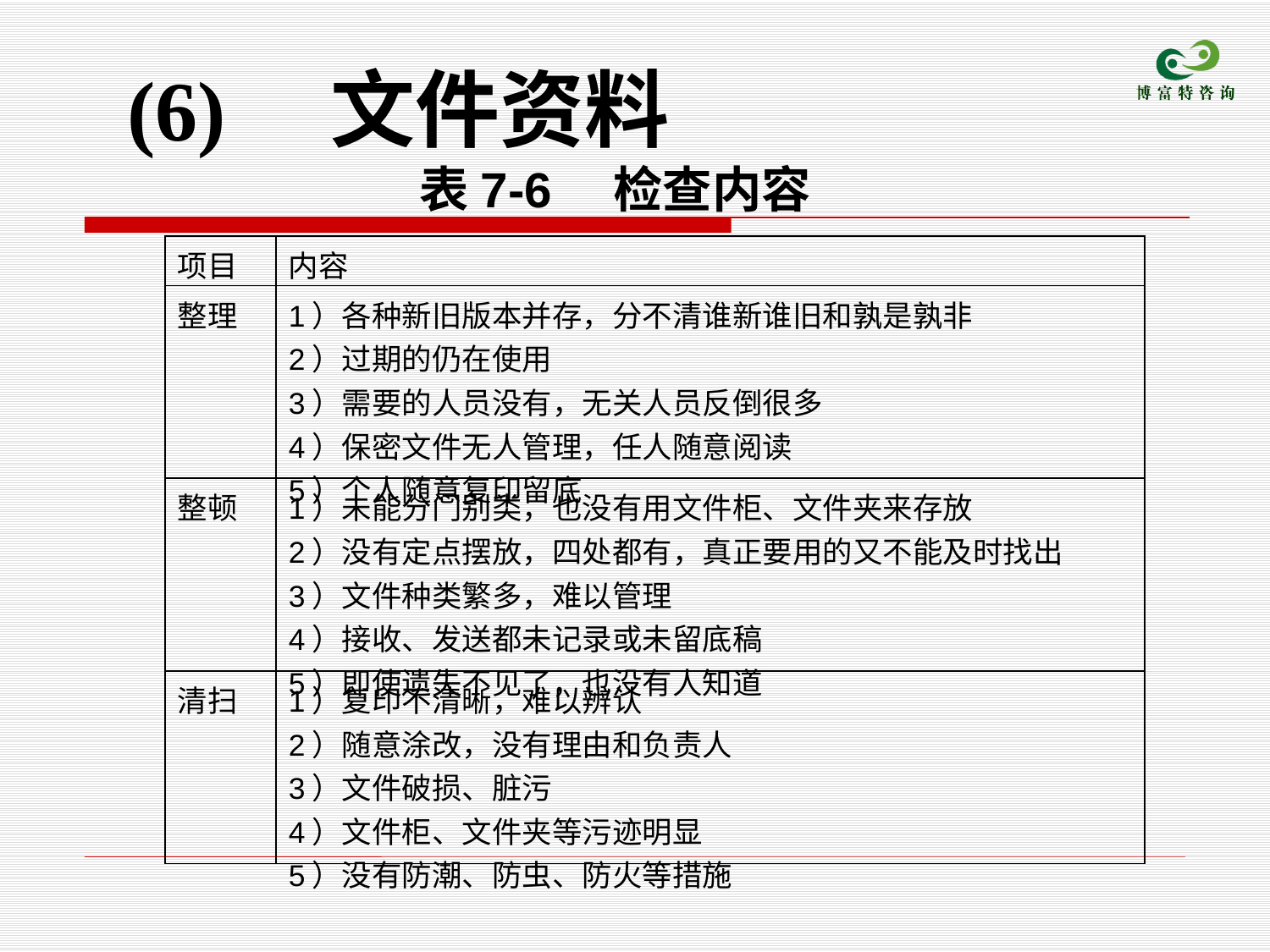

(6)　文件资料
                         表7-6　检查内容
| 项目 | 内容 |
| --- | --- |
| 整理 | 1）各种新旧版本并存，分不清谁新谁旧和孰是孰非 2）过期的仍在使用 3）需要的人员没有，无关人员反倒很多 4）保密文件无人管理，任人随意阅读 5）个人随意复印留底 |
| 整顿 | 1）未能分门别类，也没有用文件柜、文件夹来存放 2）没有定点摆放，四处都有，真正要用的又不能及时找出 3）文件种类繁多，难以管理 4）接收、发送都未记录或未留底稿 5）即使遗失不见了，也没有人知道 |
| 清扫 | 1）复印不清晰，难以辨认 2）随意涂改，没有理由和负责人 3）文件破损、脏污 4）文件柜、文件夹等污迹明显 5）没有防潮、防虫、防火等措施 |
241